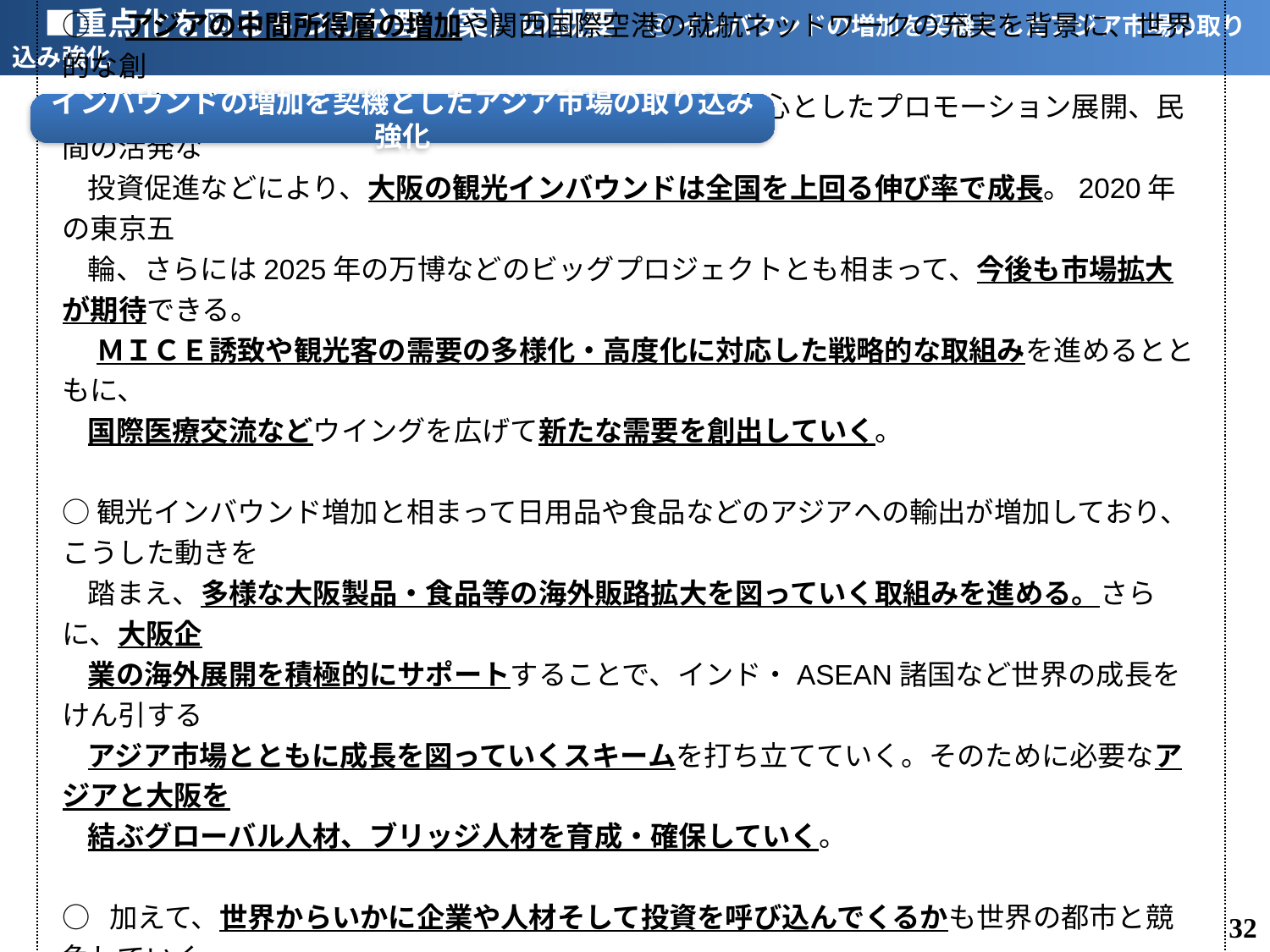

■重点化を図る４つの分野（案）の概要　③ インバウンドの増加を契機としたアジア市場の取り込み強化
インバウンドの増加を契機としたアジア市場の取り込み強化
○　アジアの中間所得層の増加や関西国際空港の就航ネットワークの充実を背景に、世界的な創
   造都市に向けたこれまでの取組みや、大阪観光局を中心としたプロモーション展開、民間の活発な
   投資促進などにより、大阪の観光インバウンドは全国を上回る伸び率で成長。2020年の東京五
   輪、さらには2025年の万博などのビッグプロジェクトとも相まって、今後も市場拡大が期待できる。
　 ＭＩＣＥ誘致や観光客の需要の多様化・高度化に対応した戦略的な取組みを進めるとともに、
   国際医療交流などウイングを広げて新たな需要を創出していく。

○観光インバウンド増加と相まって日用品や食品などのアジアへの輸出が増加しており、こうした動きを
   踏まえ、多様な大阪製品・食品等の海外販路拡大を図っていく取組みを進める。さらに、大阪企
   業の海外展開を積極的にサポートすることで、インド・ASEAN諸国など世界の成長をけん引する
   アジア市場とともに成長を図っていくスキームを打ち立てていく。そのために必要なアジアと大阪を
   結ぶグローバル人材、ブリッジ人材を育成・確保していく。

○  加えて、世界からいかに企業や人材そして投資を呼び込んでくるかも世界の都市と競争していく
  上で重要。大阪・関西が世界でもビジネスしやすい環境づくりを進めるとともに、国や企業などとも
  連携した効果的な発信を進めていく。
32